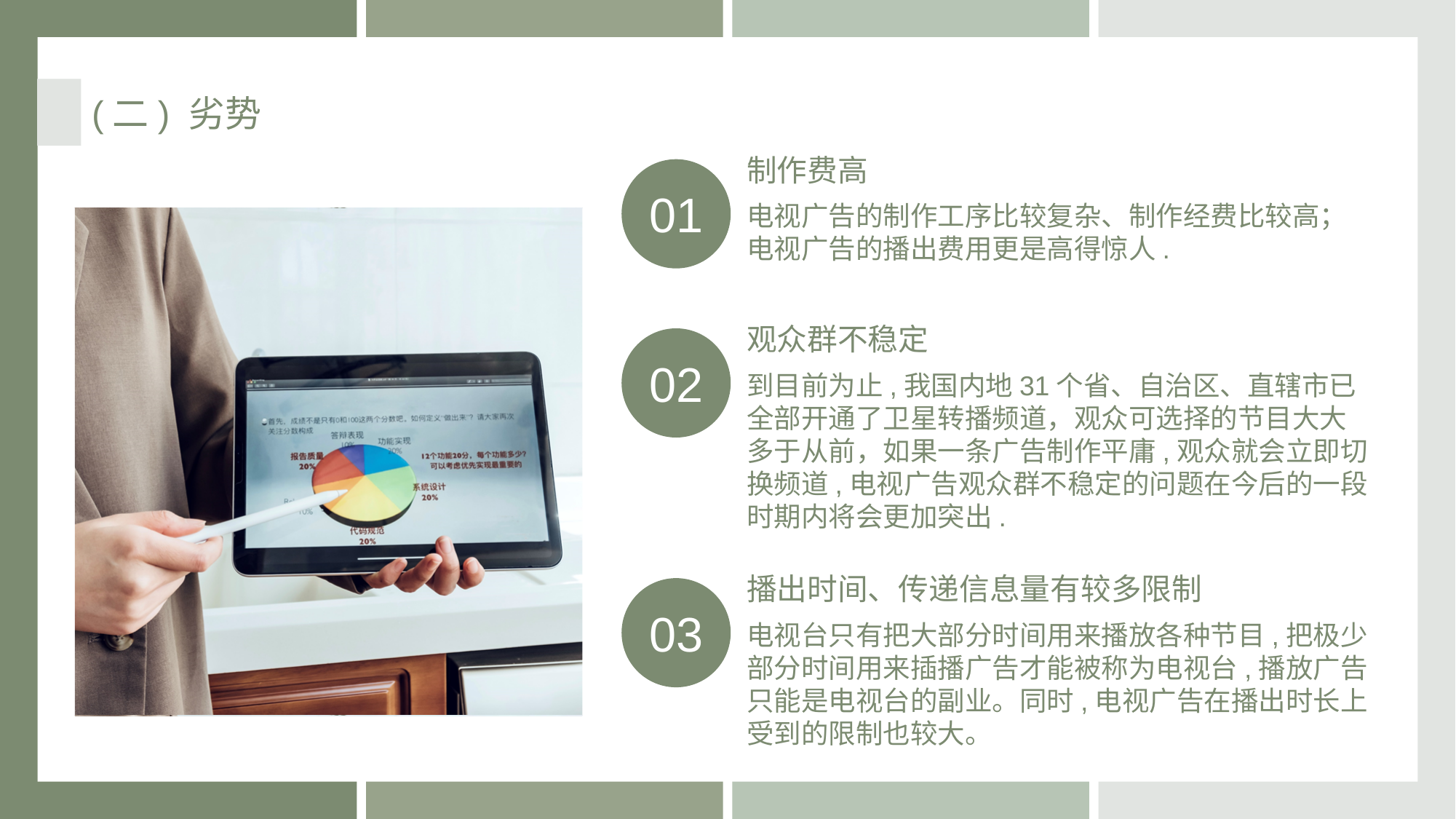

(二) 劣势
制作费高
电视广告的制作工序比较复杂、制作经费比较高；电视广告的播出费用更是高得惊人.

01

观众群不稳定
到目前为止,我国内地31个省、自治区、直辖市已全部开通了卫星转播频道，观众可选择的节目大大多于从前，如果一条广告制作平庸,观众就会立即切换频道,电视广告观众群不稳定的问题在今后的一段时期内将会更加突出.

02
播出时间、传递信息量有较多限制
电视台只有把大部分时间用来播放各种节目,把极少部分时间用来插播广告才能被称为电视台,播放广告只能是电视台的副业。同时,电视广告在播出时长上受到的限制也较大。

03